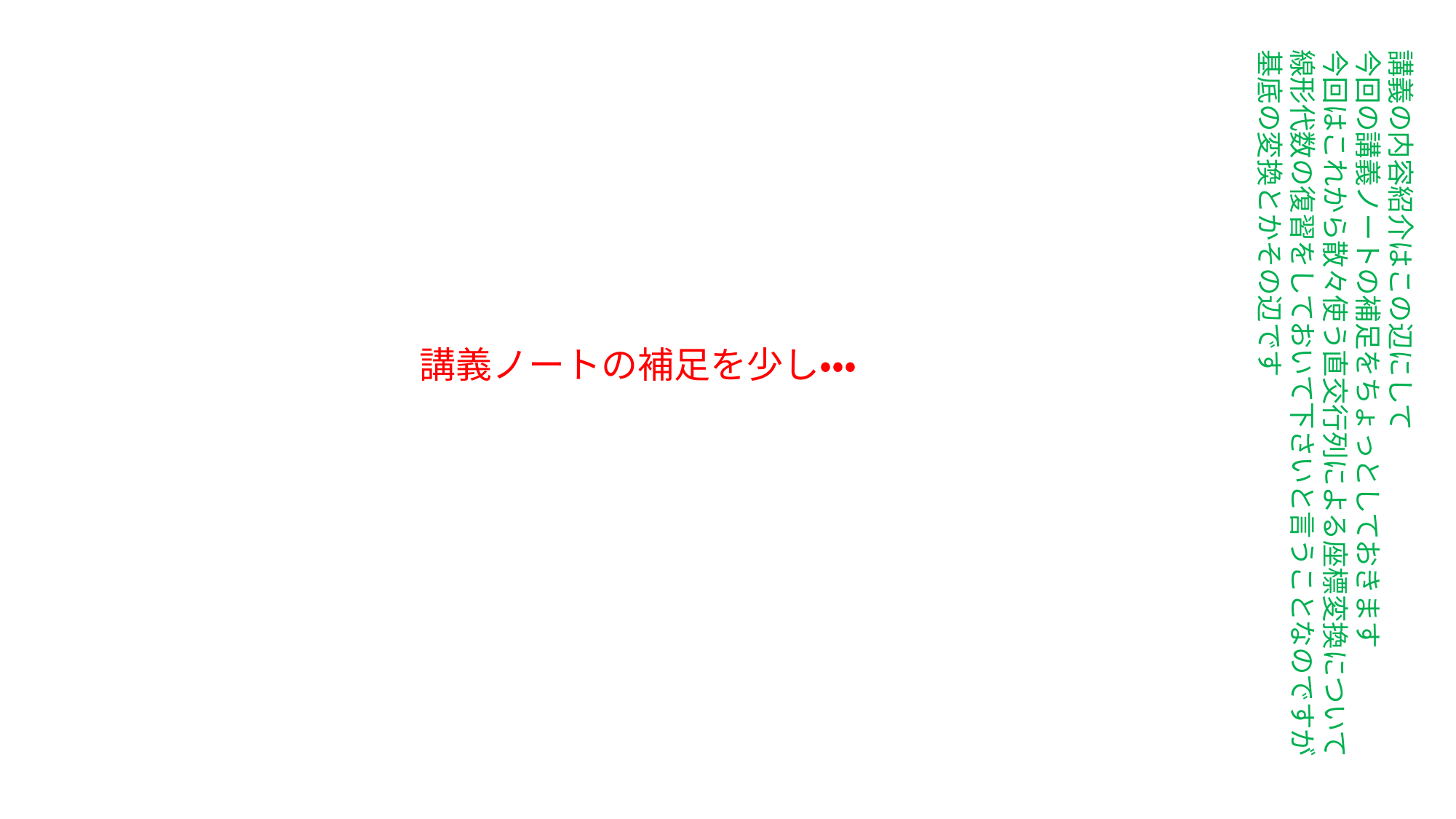

講義の内容紹介はこの辺にして
今回の講義ノートの補足をちょっとしておきます
今回はこれから散々使う直交行列による座標変換について
線形代数の復習をしておいて下さいと言うことなのですが
基底の変換とかその辺です
講義ノートの補足を少し・・・